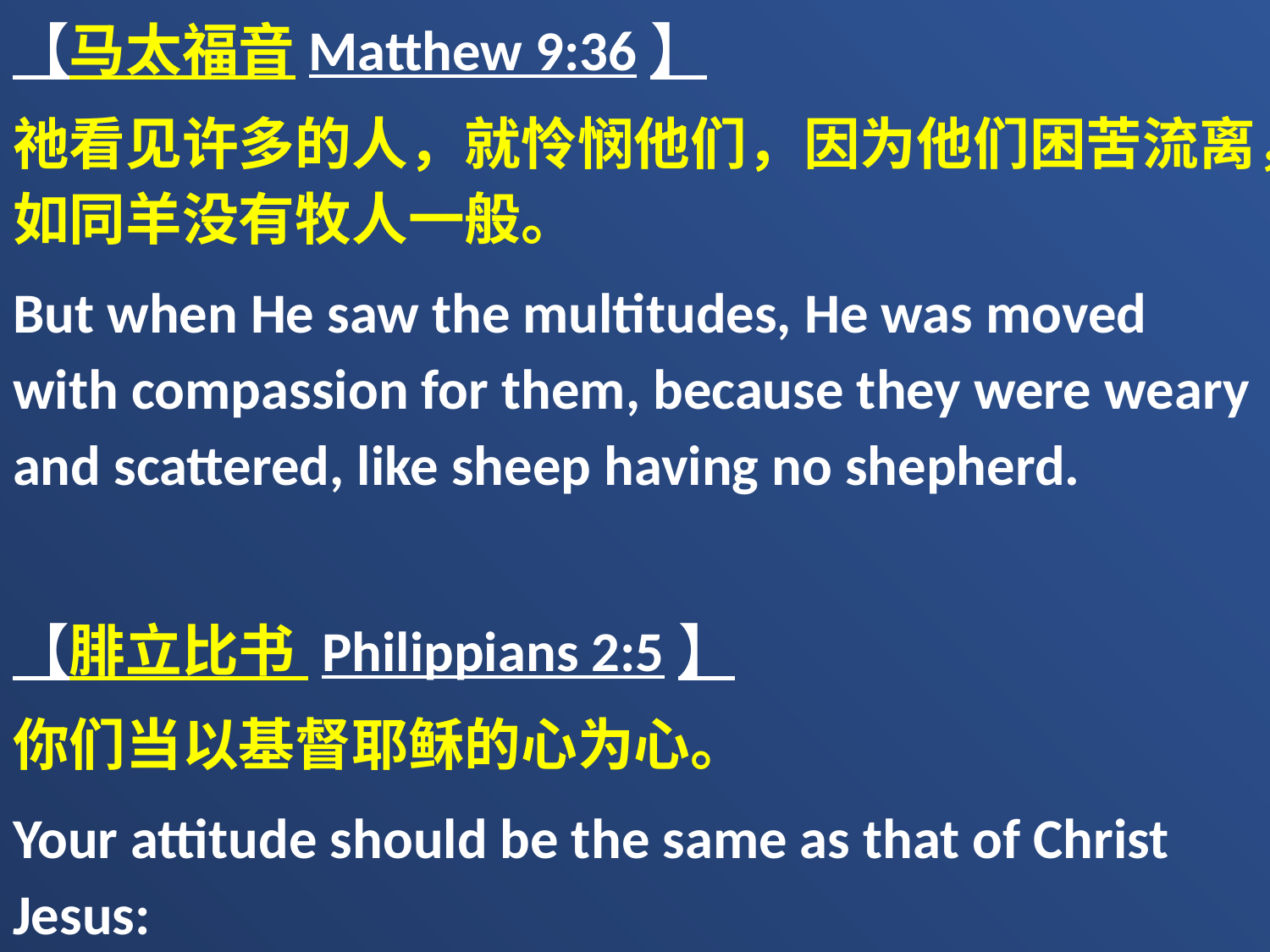

【马太福音Matthew 9:36】
祂看见许多的人，就怜悯他们，因为他们困苦流离，如同羊没有牧人一般。
But when He saw the multitudes, He was moved with compassion for them, because they were weary and scattered, like sheep having no shepherd.

【腓立比书 Philippians 2:5】
你们当以基督耶稣的心为心。
Your attitude should be the same as that of Christ Jesus: